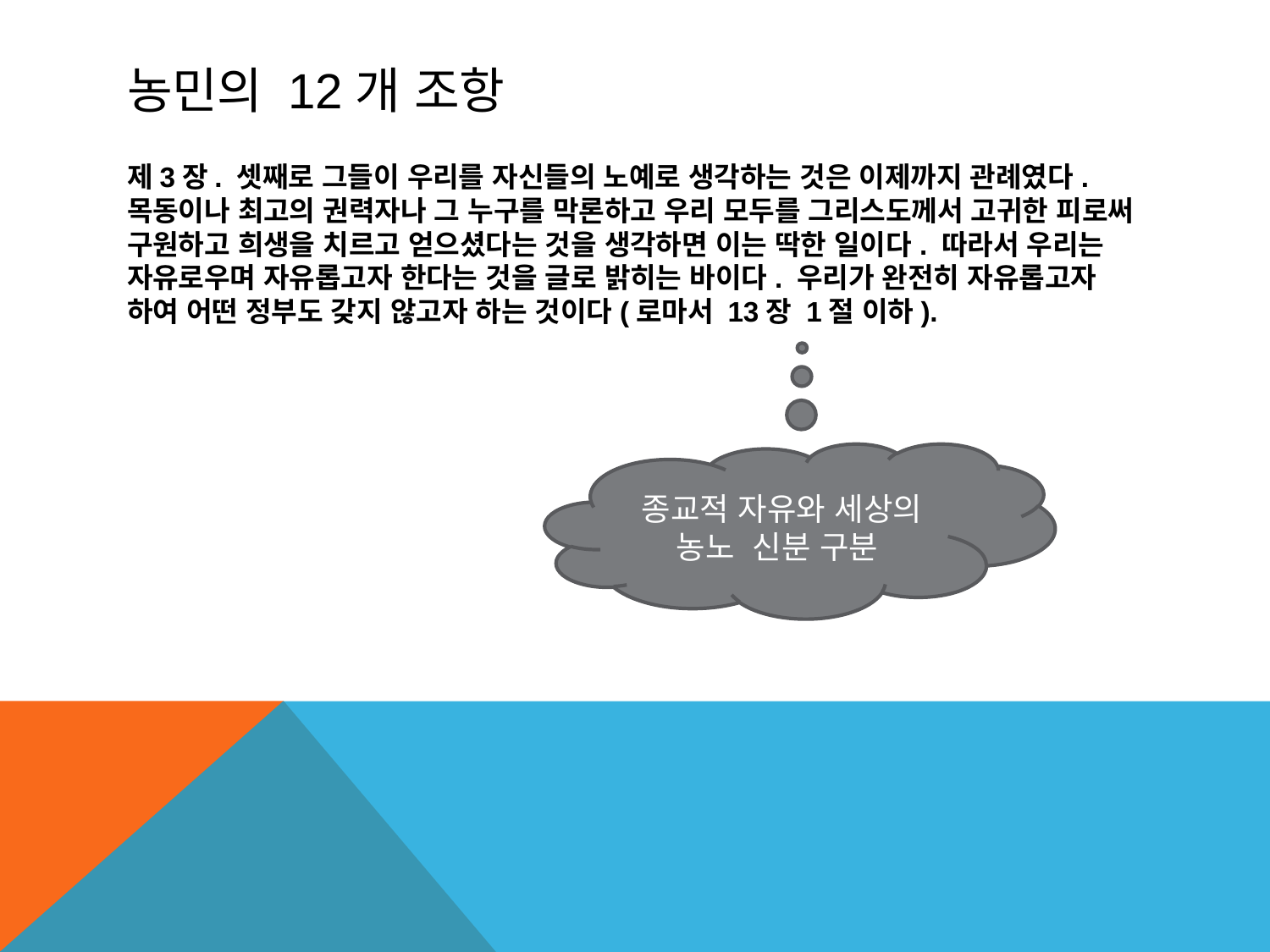

# 농민의 12개 조항
제3장. 셋째로 그들이 우리를 자신들의 노예로 생각하는 것은 이제까지 관례였다. 목동이나 최고의 권력자나 그 누구를 막론하고 우리 모두를 그리스도께서 고귀한 피로써 구원하고 희생을 치르고 얻으셨다는 것을 생각하면 이는 딱한 일이다. 따라서 우리는 자유로우며 자유롭고자 한다는 것을 글로 밝히는 바이다. 우리가 완전히 자유롭고자 하여 어떤 정부도 갖지 않고자 하는 것이다(로마서 13장 1절 이하).

종교적 자유와 세상의 농노  신분 구분